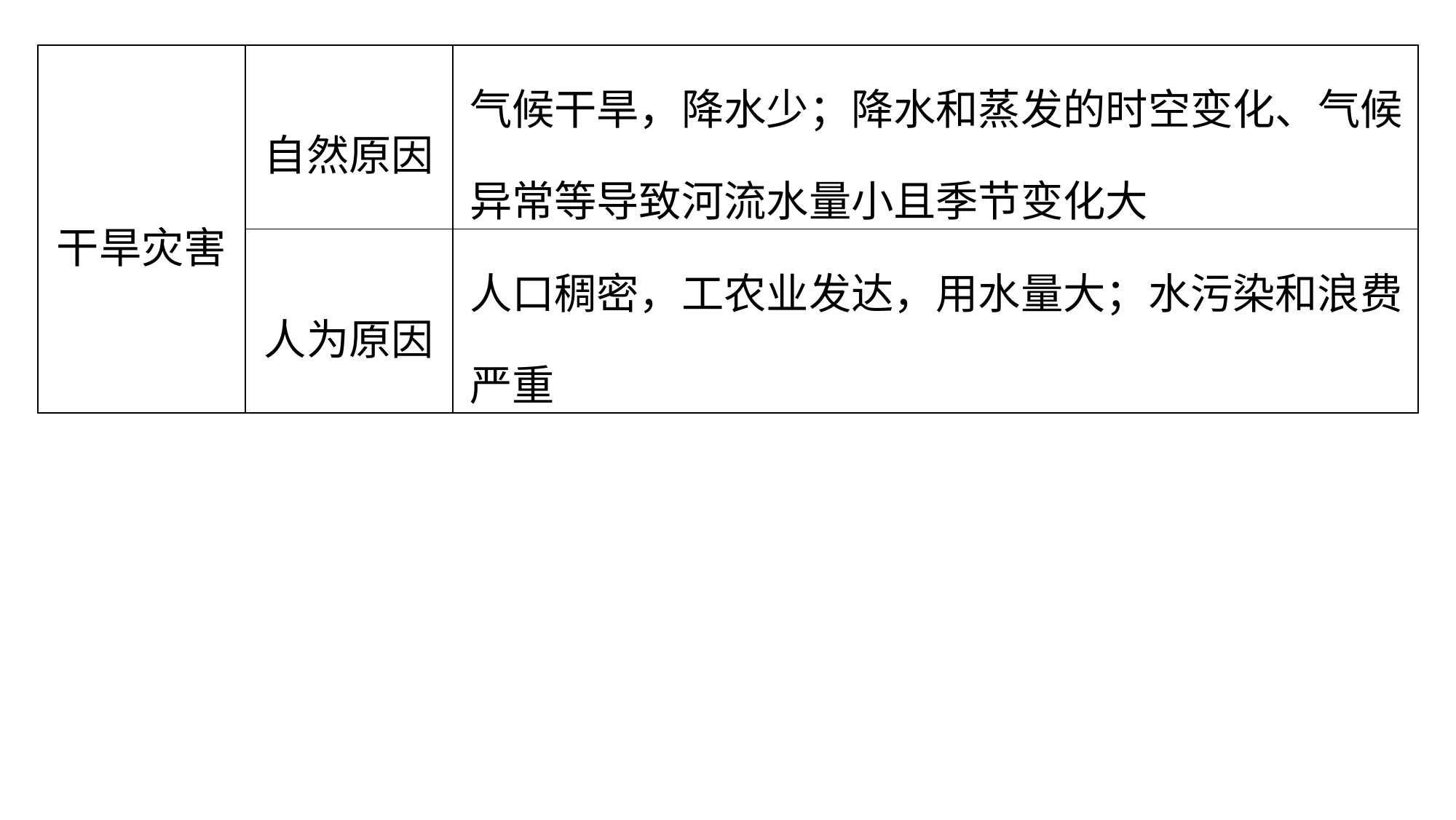

| 干旱灾害 | 自然原因 | 气候干旱，降水少；降水和蒸发的时空变化、气候异常等导致河流水量小且季节变化大 |
| --- | --- | --- |
|  | 人为原因 | 人口稠密，工农业发达，用水量大；水污染和浪费严重 |